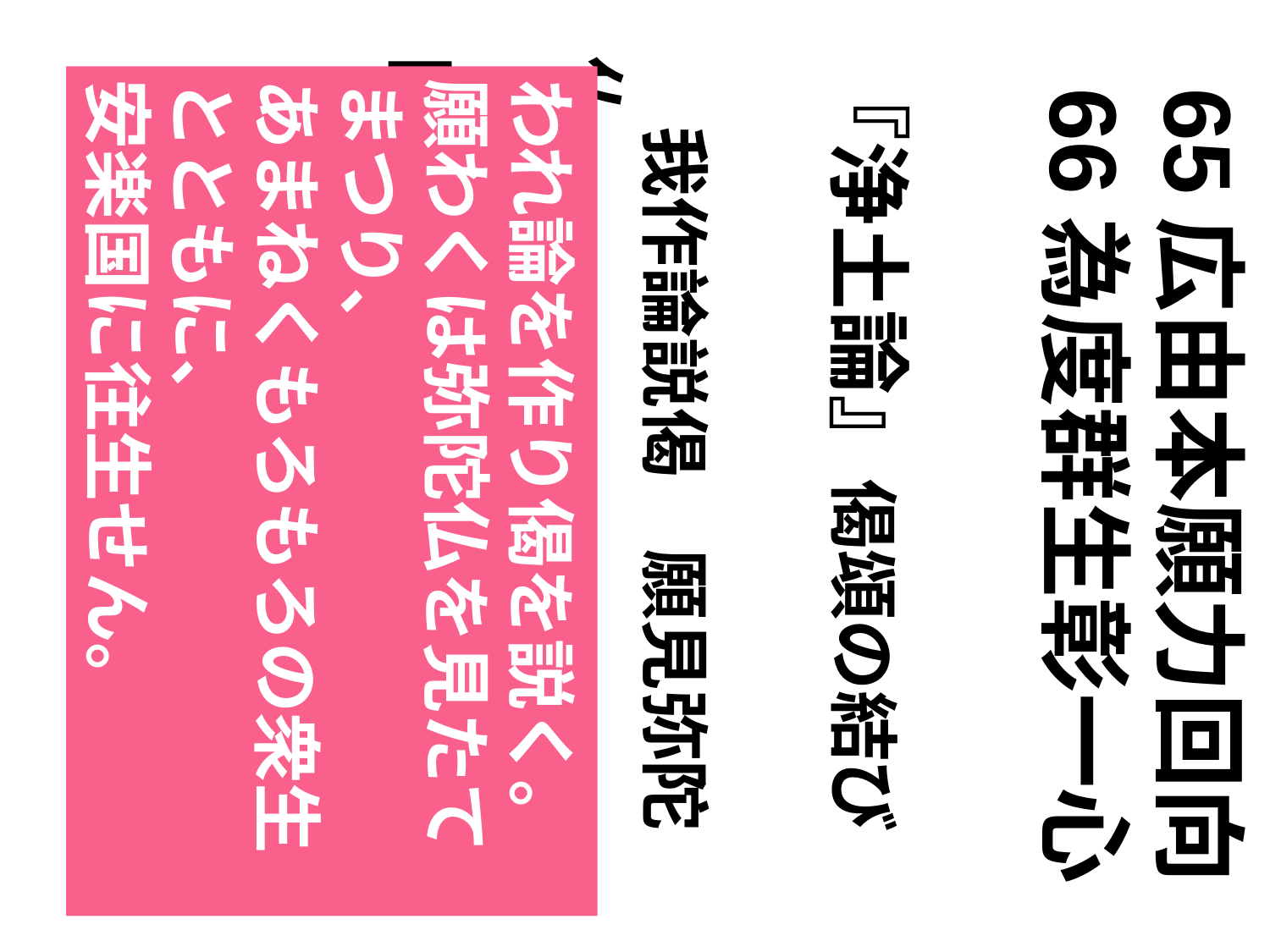

『浄土論』偈頌の結び
　我作論説偈　願見弥陀仏
　普共諸衆生　往生安楽国
われ論を作り偈を説く。
願わくは弥陀仏を見たてまつり、
あまねくもろもろの衆生とともに、
安楽国に往生せん。
65広由本願力回向
66為度群生彰一心